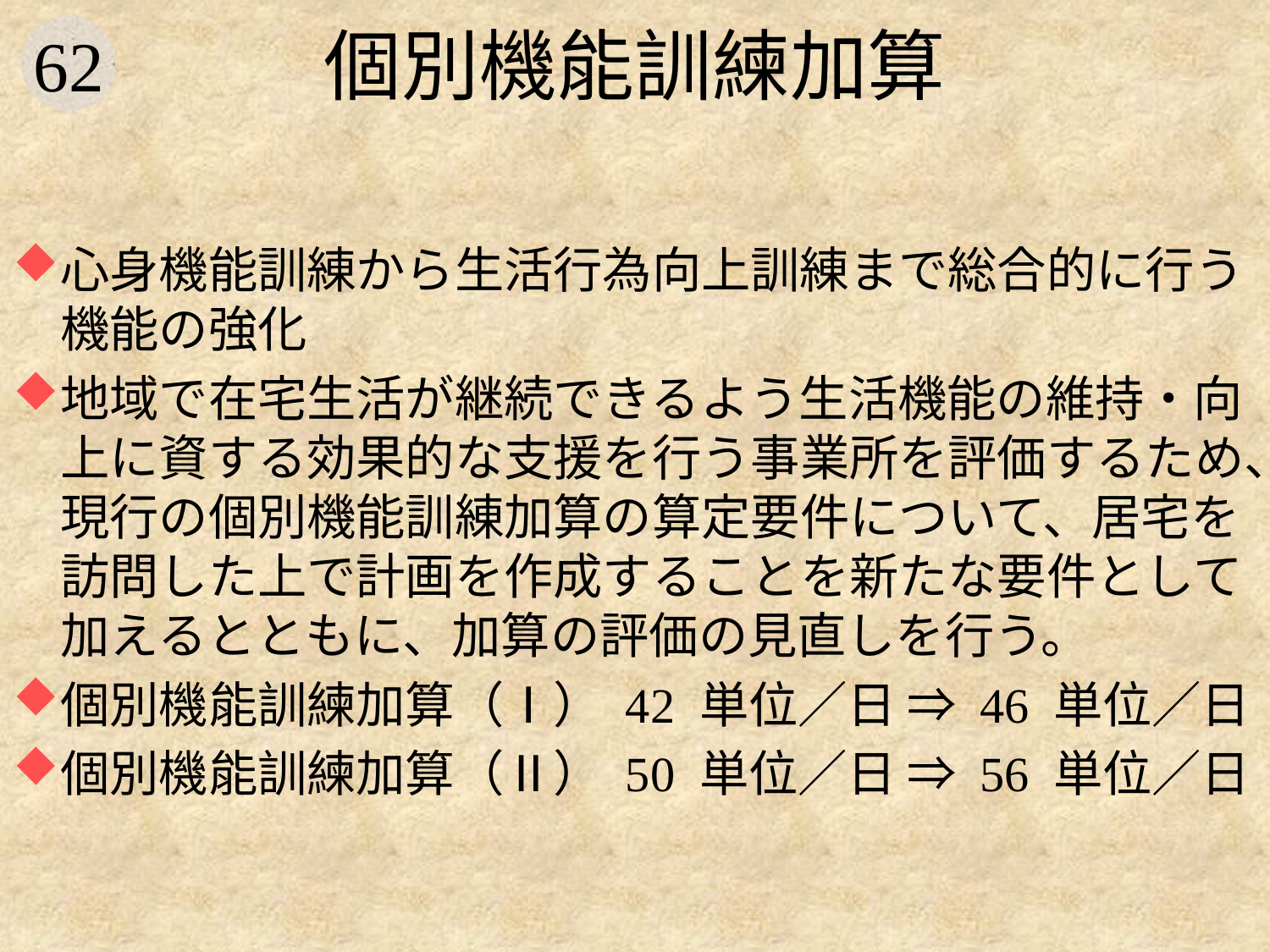

# 個別機能訓練加算
心身機能訓練から生活行為向上訓練まで総合的に行う機能の強化
地域で在宅生活が継続できるよう生活機能の維持・向上に資する効果的な支援を行う事業所を評価するため、現行の個別機能訓練加算の算定要件について、居宅を訪問した上で計画を作成することを新たな要件として加えるとともに、加算の評価の見直しを行う。
個別機能訓練加算（Ⅰ） 42 単位／日 ⇒ 46 単位／日
個別機能訓練加算（Ⅱ） 50 単位／日 ⇒ 56 単位／日